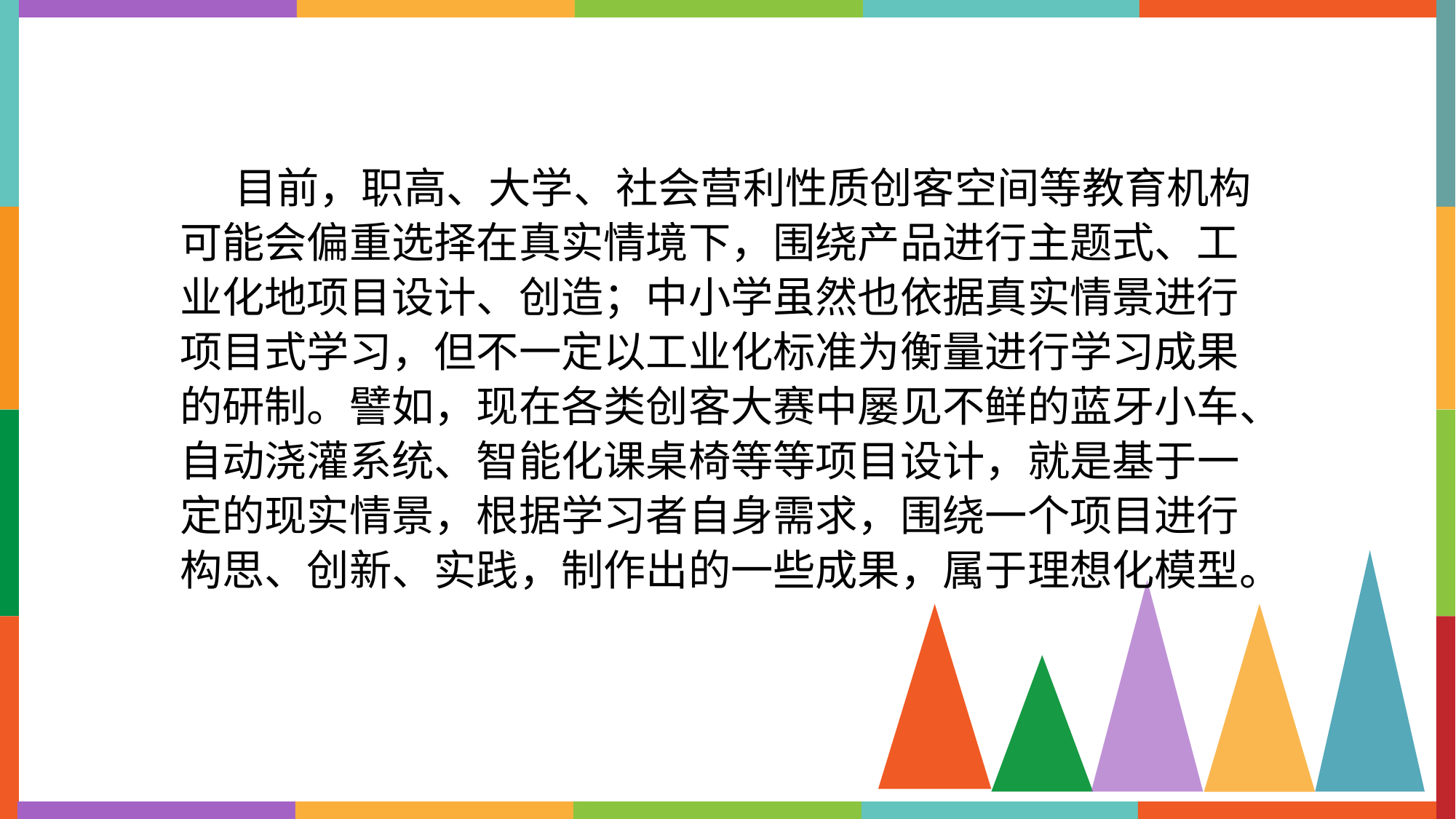

目前，职高、大学、社会营利性质创客空间等教育机构可能会偏重选择在真实情境下，围绕产品进行主题式、工业化地项目设计、创造；中小学虽然也依据真实情景进行项目式学习，但不一定以工业化标准为衡量进行学习成果的研制。譬如，现在各类创客大赛中屡见不鲜的蓝牙小车、自动浇灌系统、智能化课桌椅等等项目设计，就是基于一定的现实情景，根据学习者自身需求，围绕一个项目进行构思、创新、实践，制作出的一些成果，属于理想化模型。